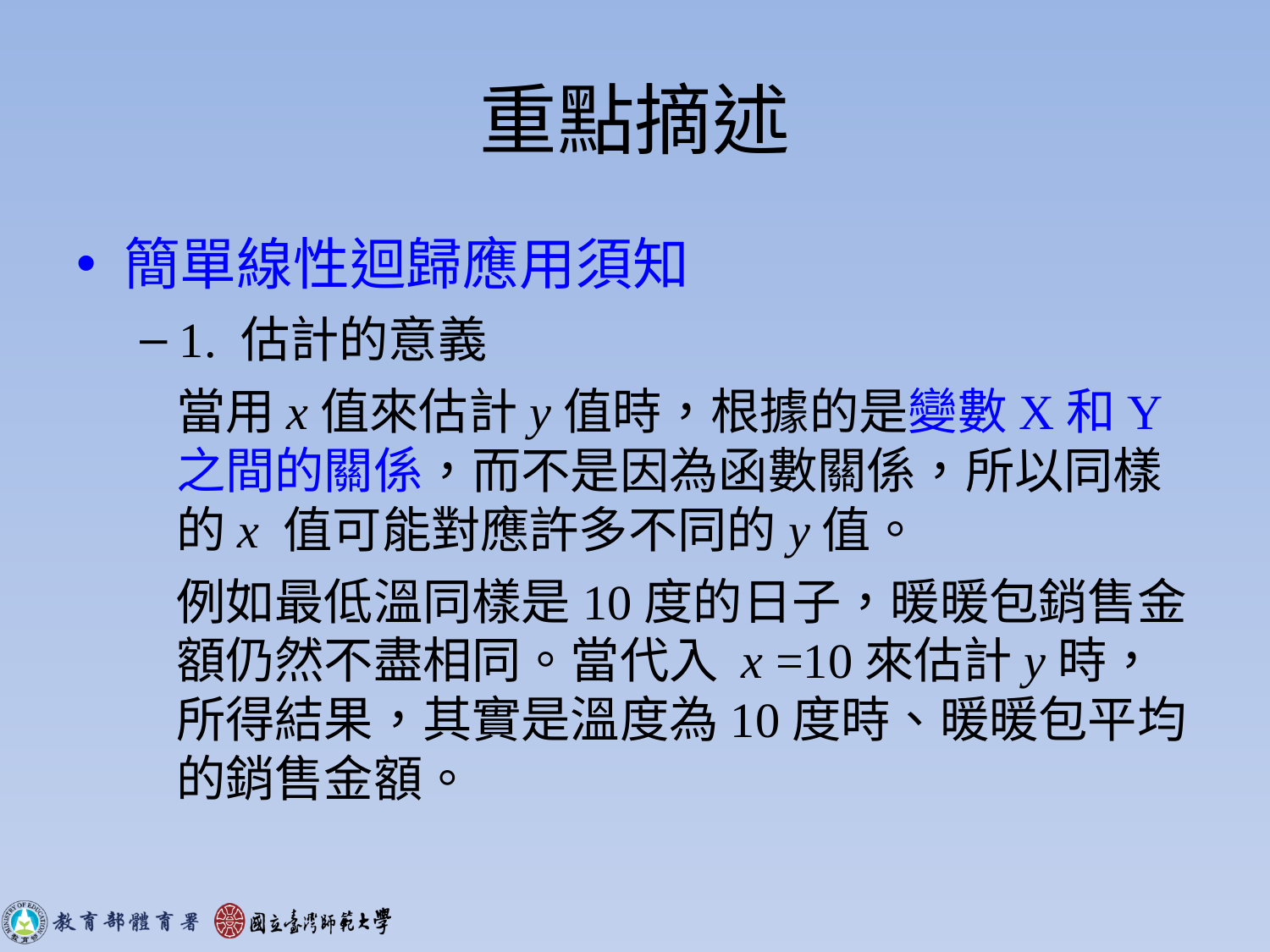

# 重點摘述
簡單線性迴歸應用須知
1. 估計的意義
當用x值來估計y值時，根據的是變數X和Y之間的關係，而不是因為函數關係，所以同樣的x 值可能對應許多不同的y值。
例如最低溫同樣是10度的日子，暖暖包銷售金額仍然不盡相同。當代入 x =10來估計y時，所得結果，其實是溫度為10度時、暖暖包平均的銷售金額。